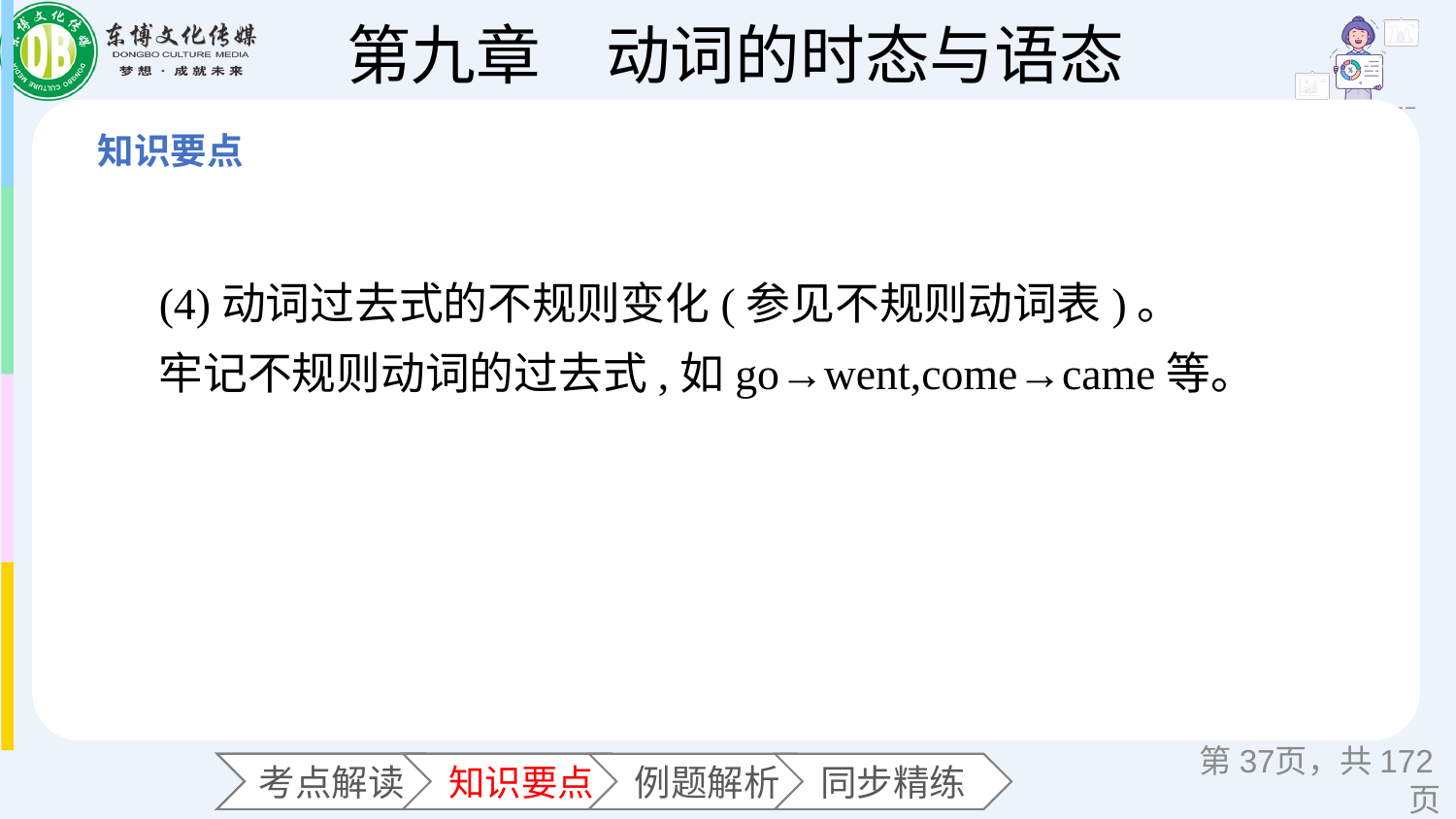

(4)动词过去式的不规则变化(参见不规则动词表)。
牢记不规则动词的过去式,如go→went,come→came等。
第37页，共172页